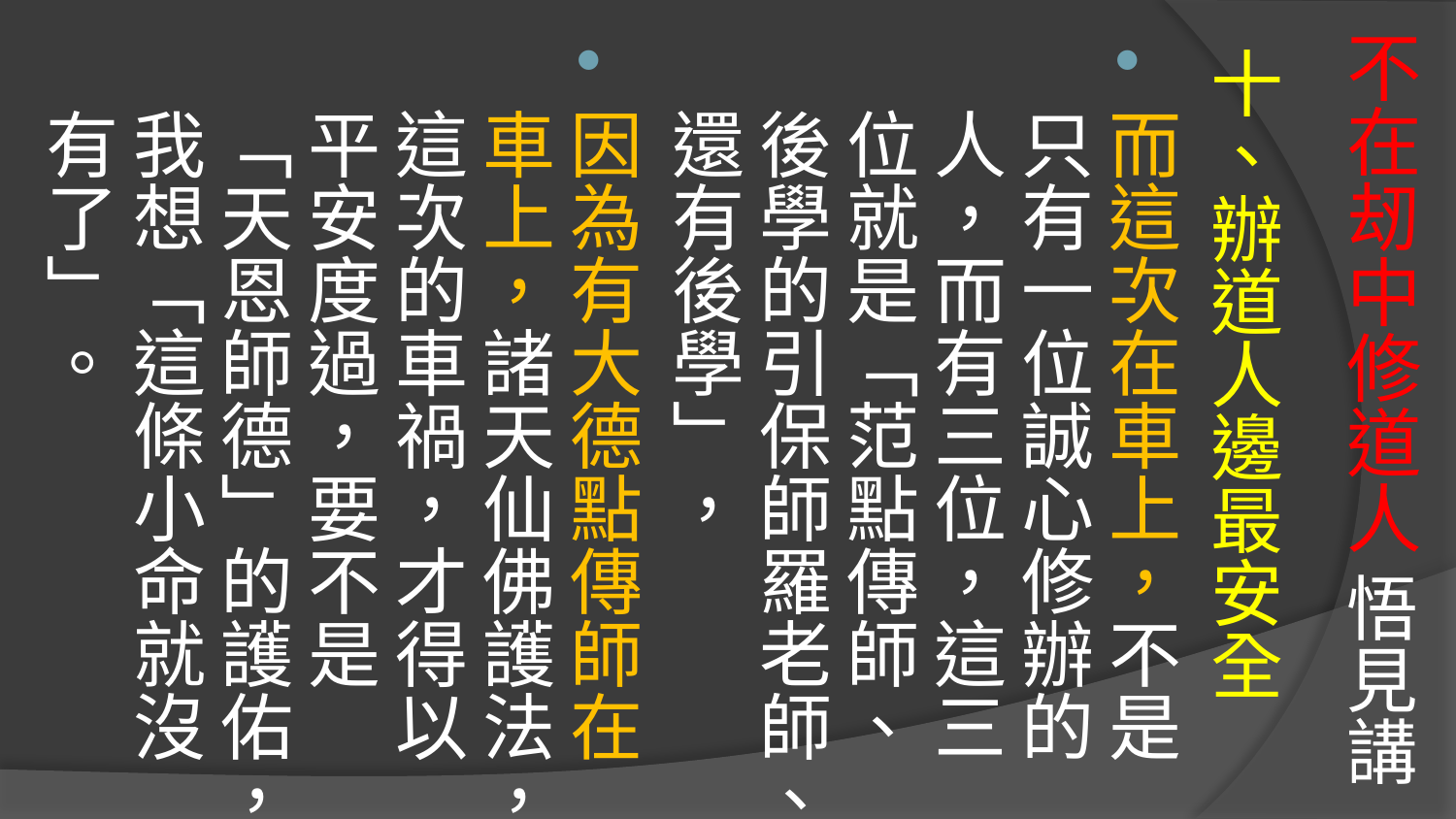

# 不在刼中修道人 悟見講
十、辦道人邊最安全
而這次在車上，不是只有一位誠心修辦的人，而有三位，這三位就是「范點傳師、後學的引保師羅老師、還有後學」，
因為有大德點傳師在車上，諸天仙佛護法，這次的車禍，才得以平安度過，要不是「天恩師德」的護佑，我想「這條小命就沒有了」。